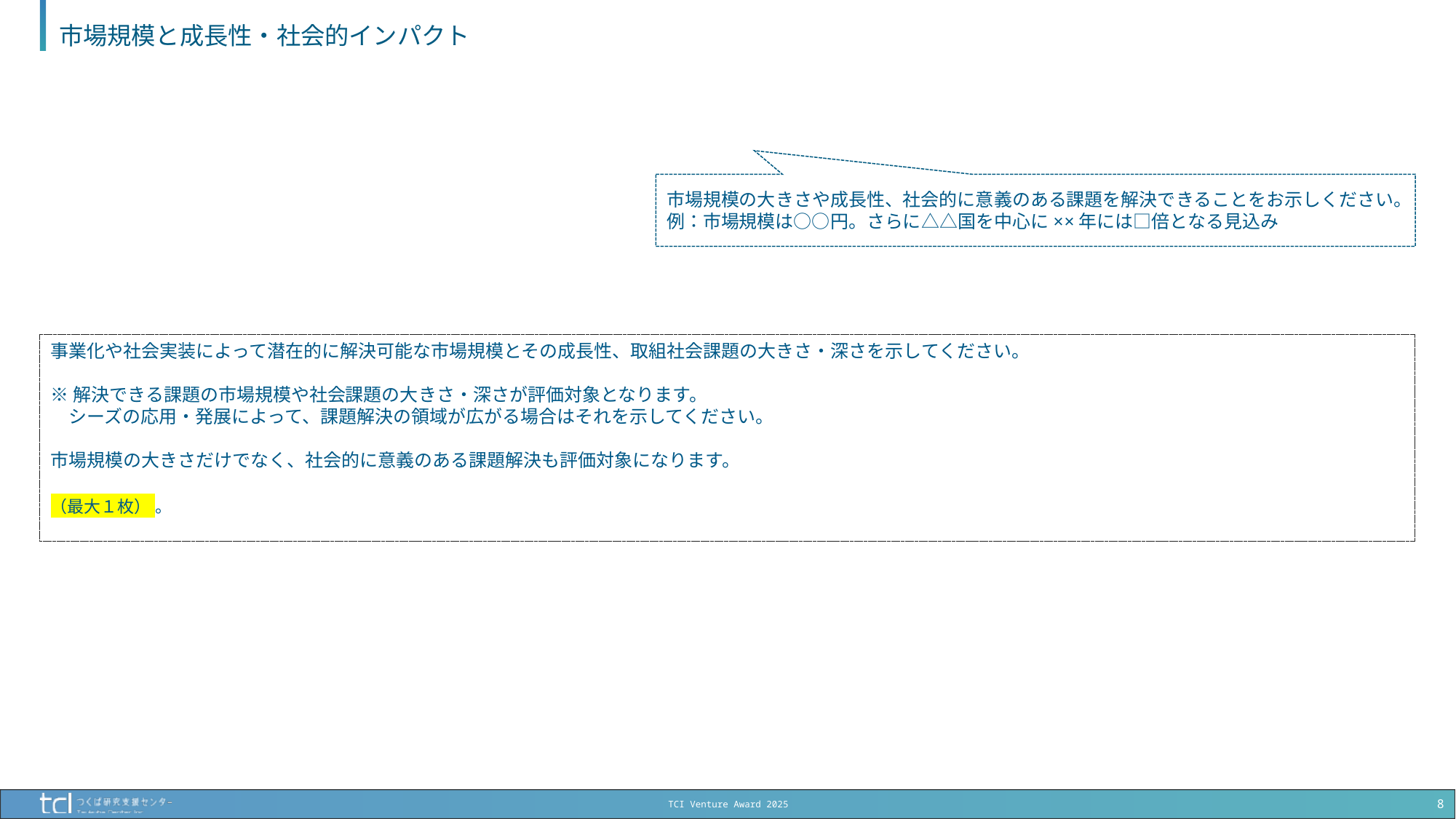

# 市場規模と成長性・社会的インパクト

市場規模の大きさや成長性、社会的に意義のある課題を解決できることをお示しください。
例：市場規模は○○円。さらに△△国を中心に××年には□倍となる見込み
事業化や社会実装によって潜在的に解決可能な市場規模とその成長性、取組社会課題の大きさ・深さを示してください。

※解決できる課題の市場規模や社会課題の大きさ・深さが評価対象となります。
　シーズの応用・発展によって、課題解決の領域が広がる場合はそれを示してください。

市場規模の大きさだけでなく、社会的に意義のある課題解決も評価対象になります。

（最大１枚） 。

8